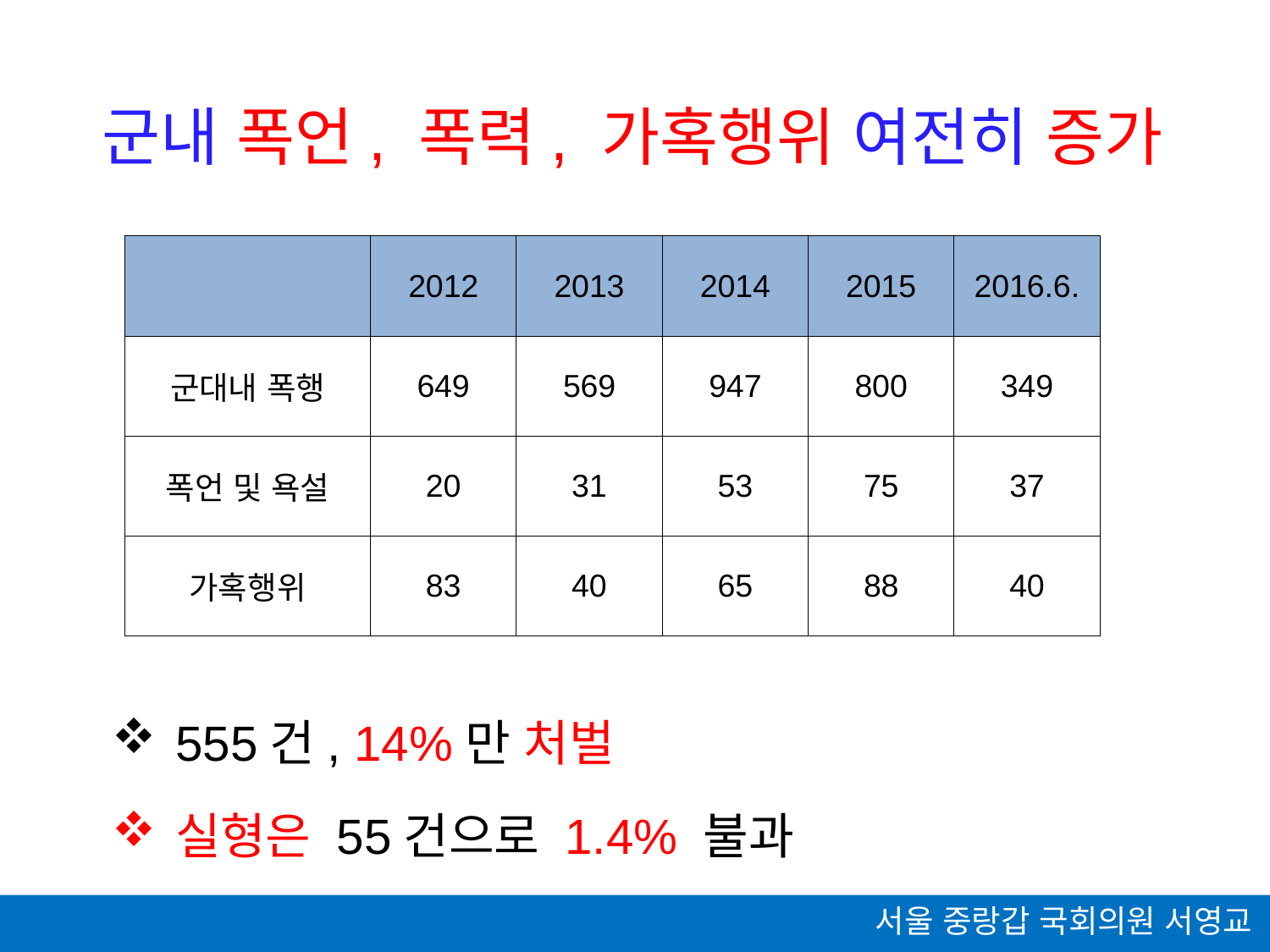

군내 폭언, 폭력, 가혹행위 여전히 증가
|  | 2012 | 2013 | 2014 | 2015 | 2016.6. |
| --- | --- | --- | --- | --- | --- |
| 군대내 폭행 | 649 | 569 | 947 | 800 | 349 |
| 폭언 및 욕설 | 20 | 31 | 53 | 75 | 37 |
| 가혹행위 | 83 | 40 | 65 | 88 | 40 |
555건, 14%만 처벌

실형은 55건으로 1.4% 불과

서울 중랑갑 국회의원 서영교